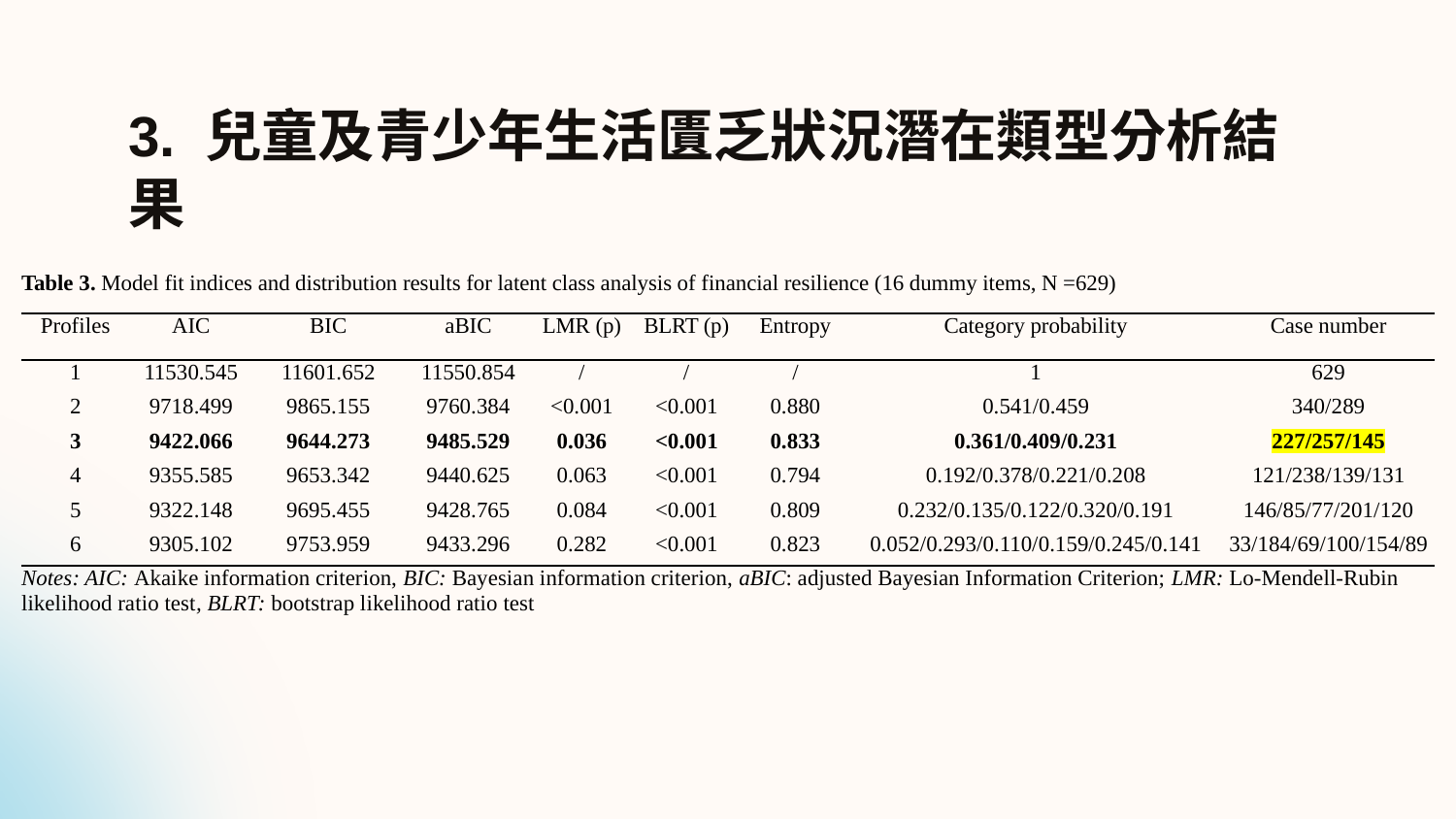

# 3. 兒童及青少年生活匱乏狀況潛在類型分析結果
| Table 3. Model fit indices and distribution results for latent class analysis of financial resilience (16 dummy items, N =629) |  |  |  |  |  |  |  |  |
| --- | --- | --- | --- | --- | --- | --- | --- | --- |
| Profiles | AIC | BIC | aBIC | LMR (p) | BLRT (p) | Entropy | Category probability | Case number |
| 1 | 11530.545 | 11601.652 | 11550.854 | / | / | / | 1 | 629 |
| 2 | 9718.499 | 9865.155 | 9760.384 | <0.001 | <0.001 | 0.880 | 0.541/0.459 | 340/289 |
| 3 | 9422.066 | 9644.273 | 9485.529 | 0.036 | <0.001 | 0.833 | 0.361/0.409/0.231 | 227/257/145 |
| 4 | 9355.585 | 9653.342 | 9440.625 | 0.063 | <0.001 | 0.794 | 0.192/0.378/0.221/0.208 | 121/238/139/131 |
| 5 | 9322.148 | 9695.455 | 9428.765 | 0.084 | <0.001 | 0.809 | 0.232/0.135/0.122/0.320/0.191 | 146/85/77/201/120 |
| 6 | 9305.102 | 9753.959 | 9433.296 | 0.282 | <0.001 | 0.823 | 0.052/0.293/0.110/0.159/0.245/0.141 | 33/184/69/100/154/89 |
| Notes: AIC: Akaike information criterion, BIC: Bayesian information criterion, aBIC: adjusted Bayesian Information Criterion; LMR: Lo-Mendell-Rubin likelihood ratio test, BLRT: bootstrap likelihood ratio test |  |  |  |  |  |  |  |  |